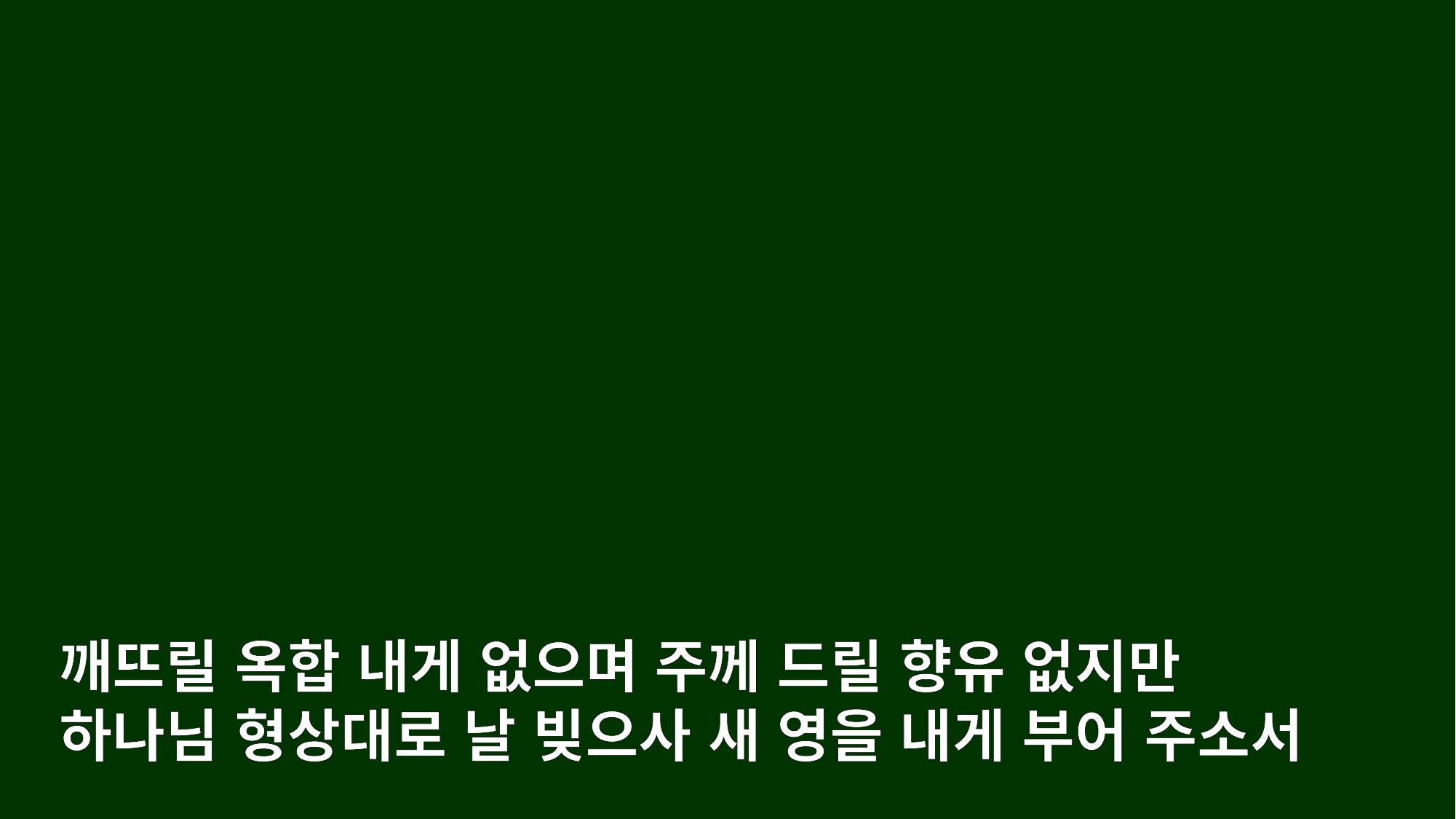

깨뜨릴 옥합 내게 없으며 주께 드릴 향유 없지만
하나님 형상대로 날 빚으사 새 영을 내게 부어 주소서